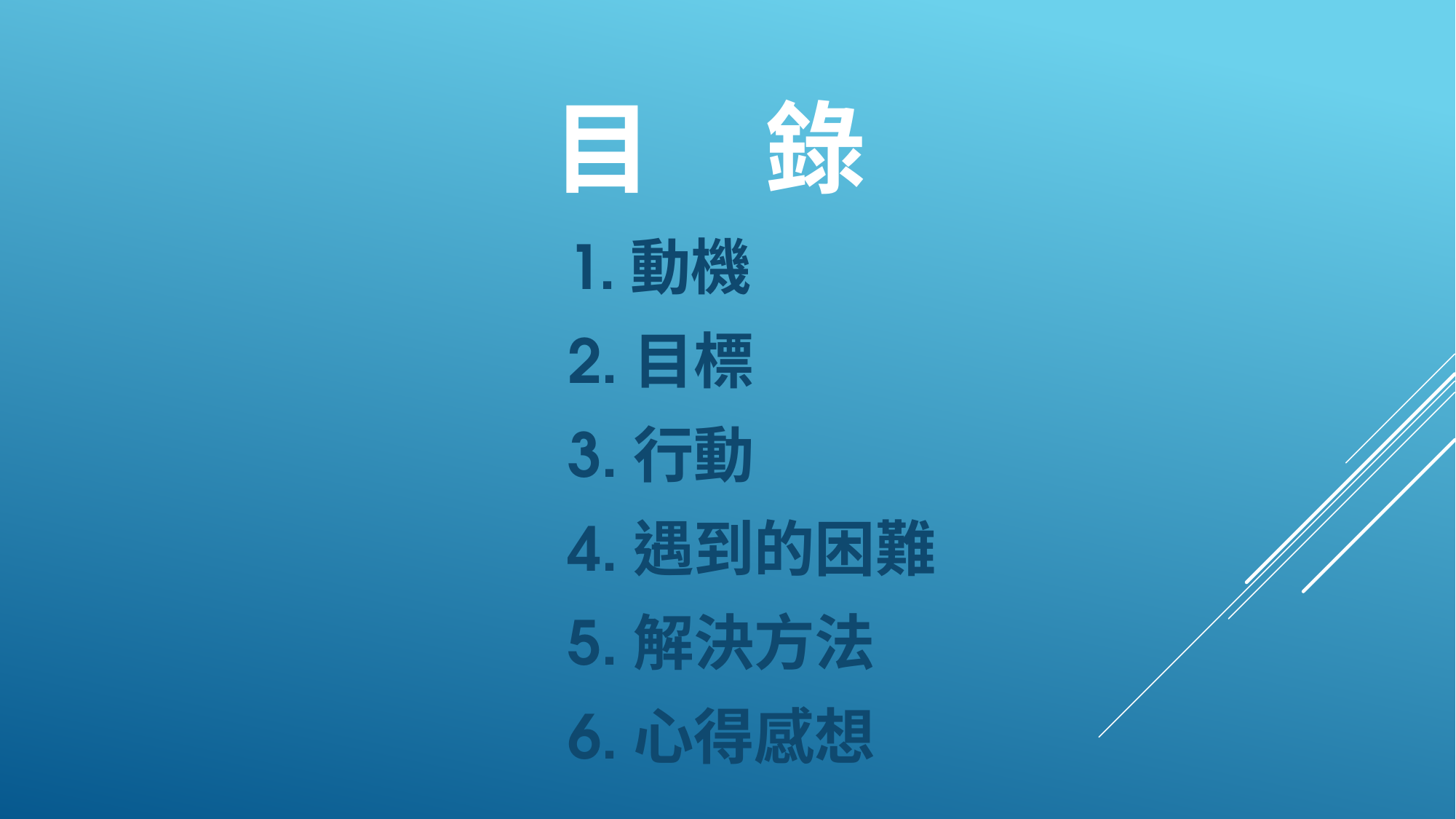

# 目     錄
1.動機
2.目標
3.行動
4.遇到的困難
5.解決方法
6.心得感想